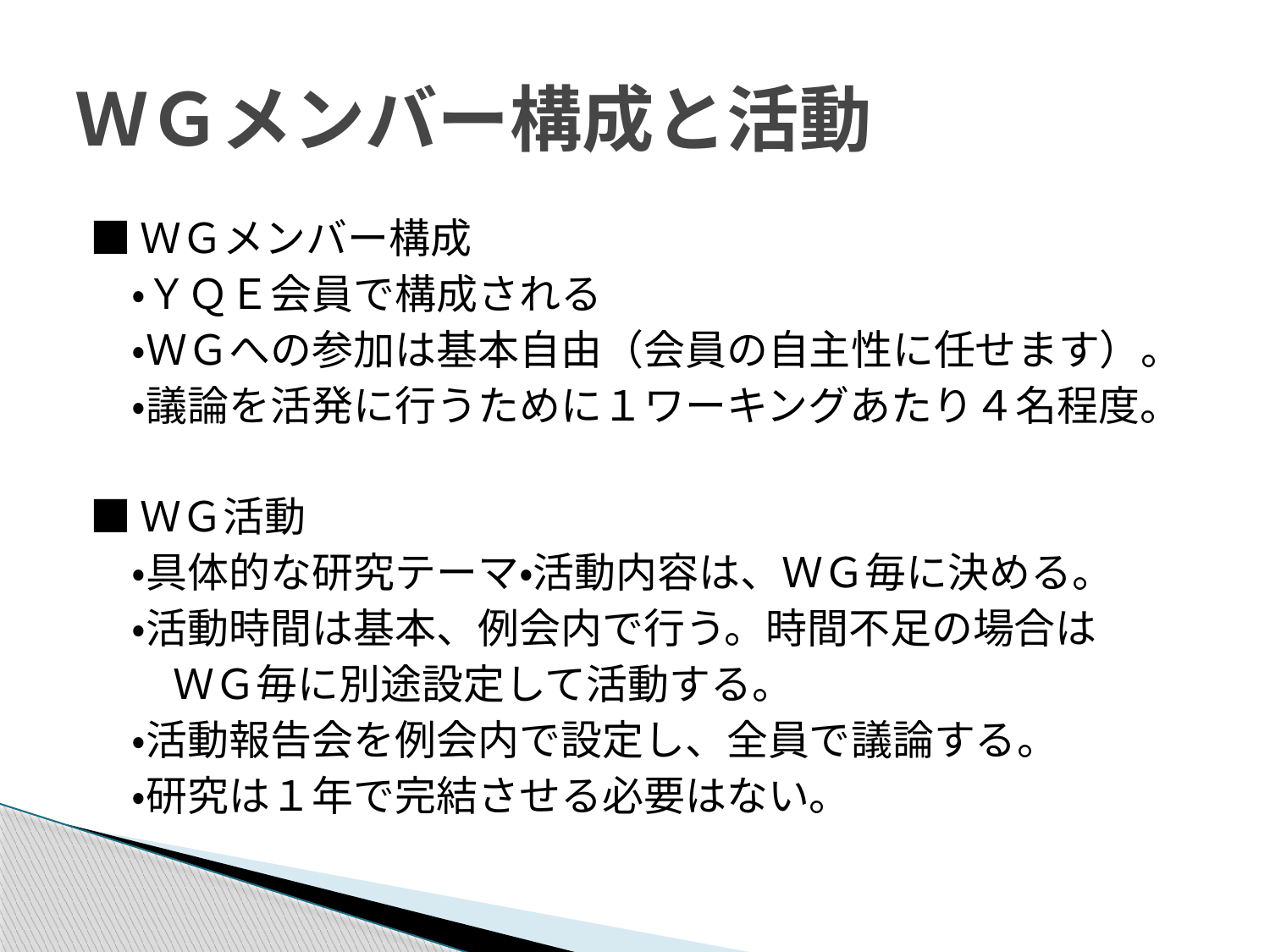

# ＷＧメンバー構成と活動
■ＷＧメンバー構成
　・ＹＱＥ会員で構成される
　・ＷＧへの参加は基本自由（会員の自主性に任せます）。
　・議論を活発に行うために１ワーキングあたり４名程度。

■ＷＧ活動
　・具体的な研究テーマ・活動内容は、ＷＧ毎に決める。
　・活動時間は基本、例会内で行う。時間不足の場合は
　　ＷＧ毎に別途設定して活動する。
　・活動報告会を例会内で設定し、全員で議論する。
　・研究は１年で完結させる必要はない。